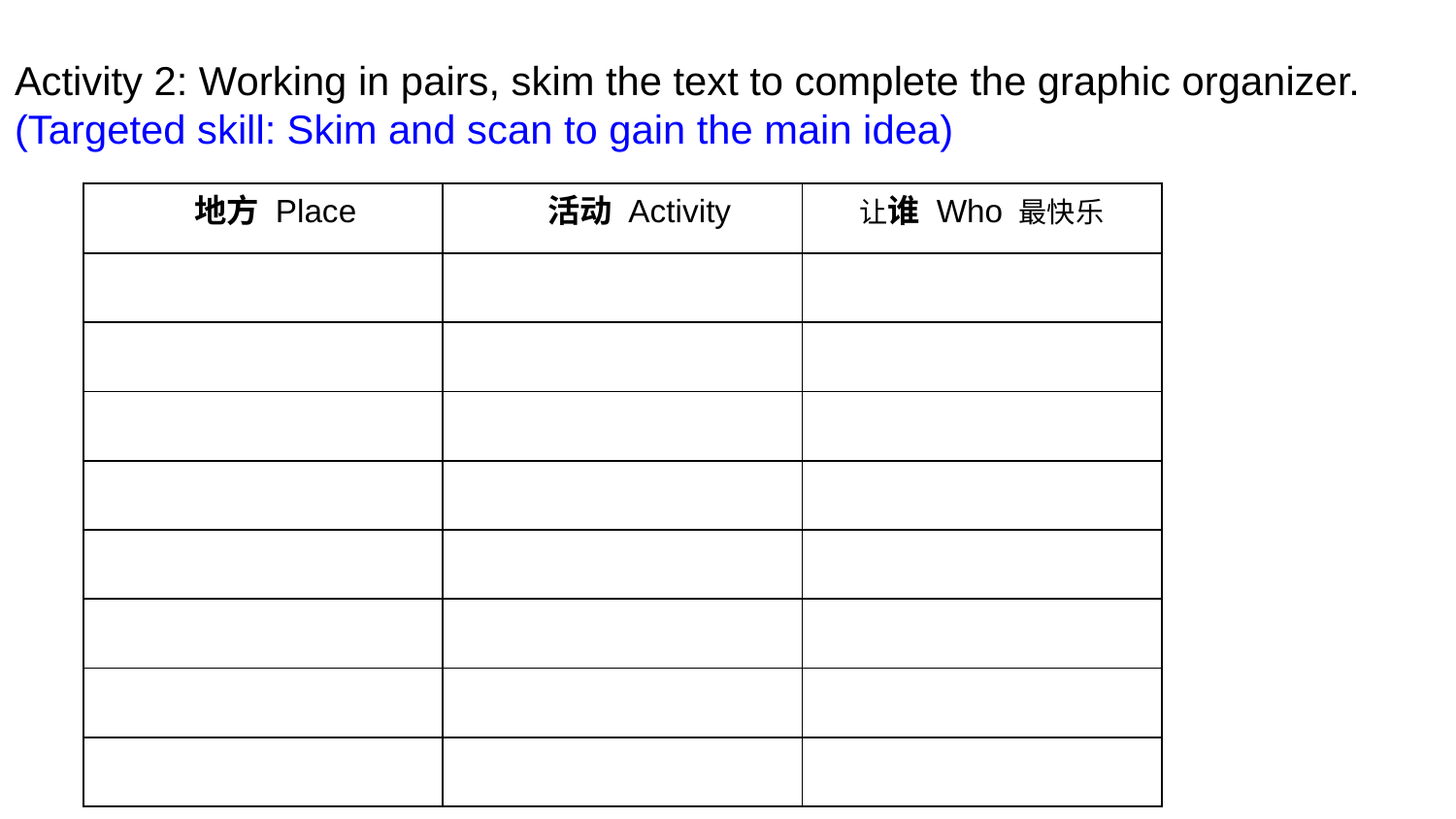

# Activity 2: Working in pairs, skim the text to complete the graphic organizer.
(Targeted skill: Skim and scan to gain the main idea)
| 地方 Place | 活动 Activity | 让谁 Who 最快乐 |
| --- | --- | --- |
|  |  |  |
|  |  |  |
|  |  |  |
|  |  |  |
|  |  |  |
|  |  |  |
|  |  |  |
|  |  |  |